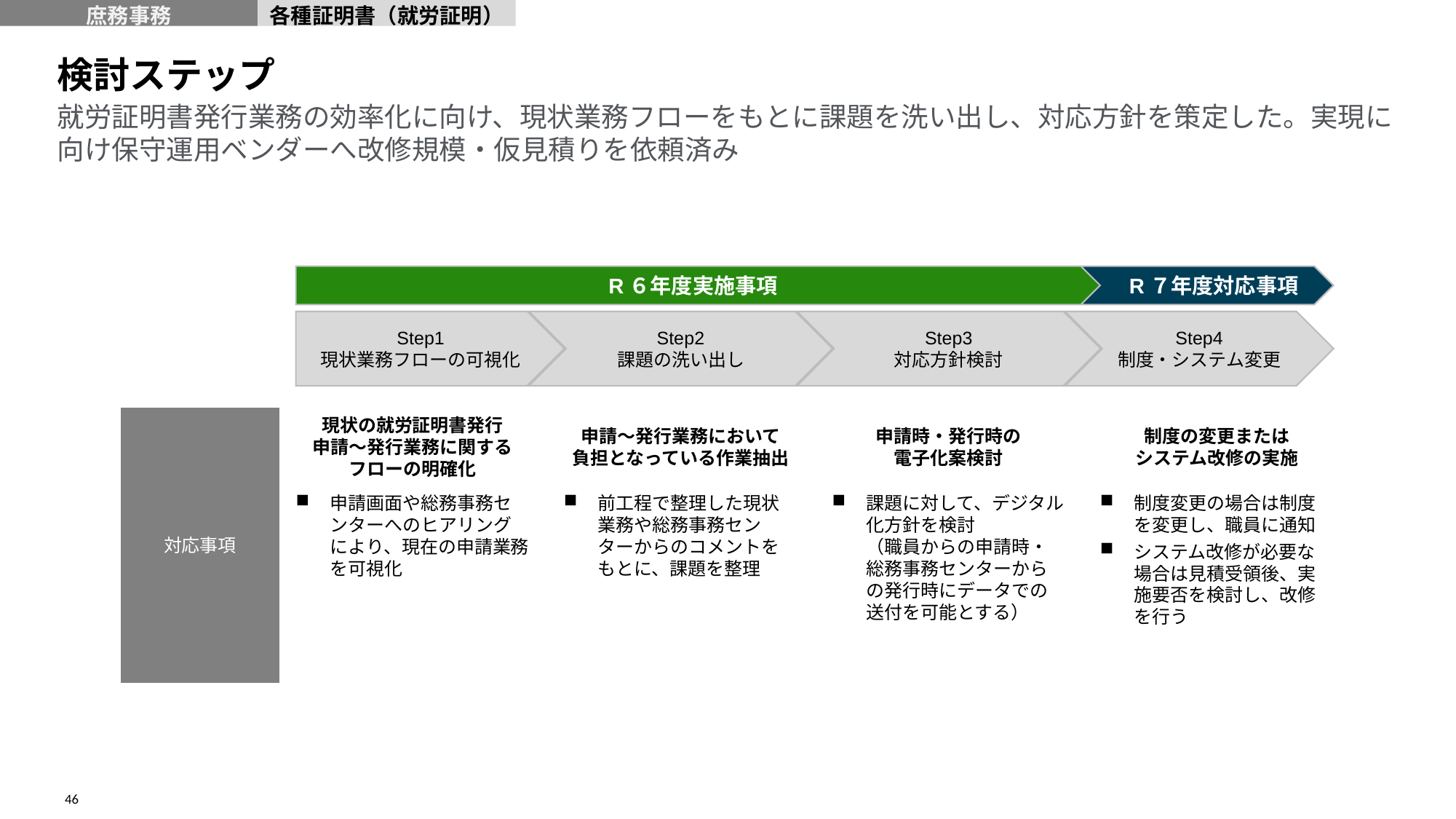

庶務事務
各種証明書（就労証明）
検討ステップ
# 就労証明書発行業務の効率化に向け、現状業務フローをもとに課題を洗い出し、対応方針を策定した。実現に向け保守運用ベンダーへ改修規模・仮見積りを依頼済み
R６年度実施事項
R７年度対応事項
Step1
現状業務フローの可視化
Step2
課題の洗い出し
Step3
対応方針検討
Step4
制度・システム変更
対応事項
現状の就労証明書発行
申請～発行業務に関する
フローの明確化
申請～発行業務において
負担となっている作業抽出
申請時・発行時の
電子化案検討
制度の変更または
システム改修の実施
申請画面や総務事務センターへのヒアリングにより、現在の申請業務を可視化
前工程で整理した現状業務や総務事務センターからのコメントをもとに、課題を整理
課題に対して、デジタル化方針を検討
（職員からの申請時・総務事務センターからの発行時にデータでの送付を可能とする）
制度変更の場合は制度を変更し、職員に通知
システム改修が必要な場合は見積受領後、実施要否を検討し、改修を行う
46